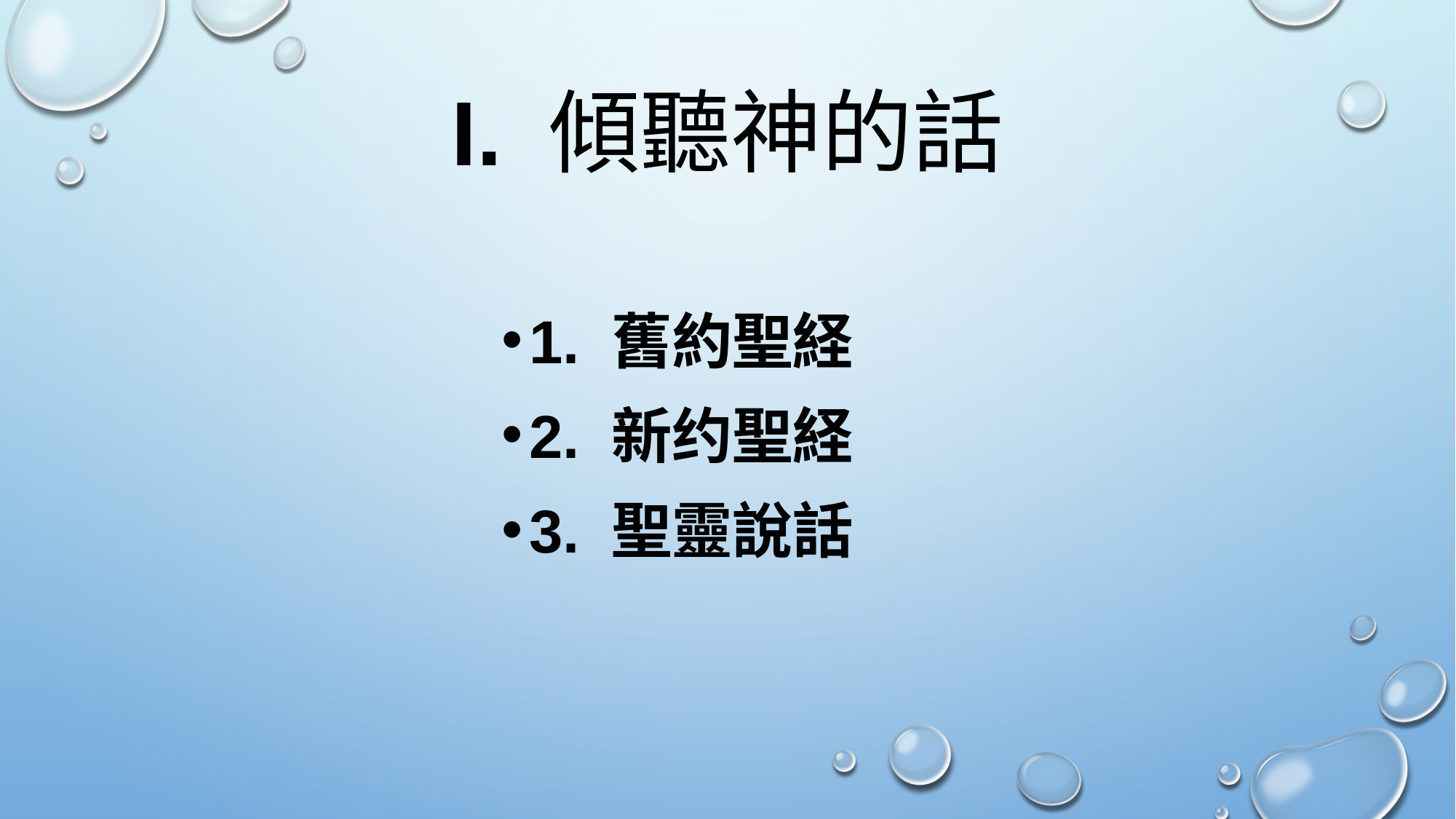

# I. 傾聽神的話
1. 舊約聖経
2. 新约聖経
3. 聖靈說話